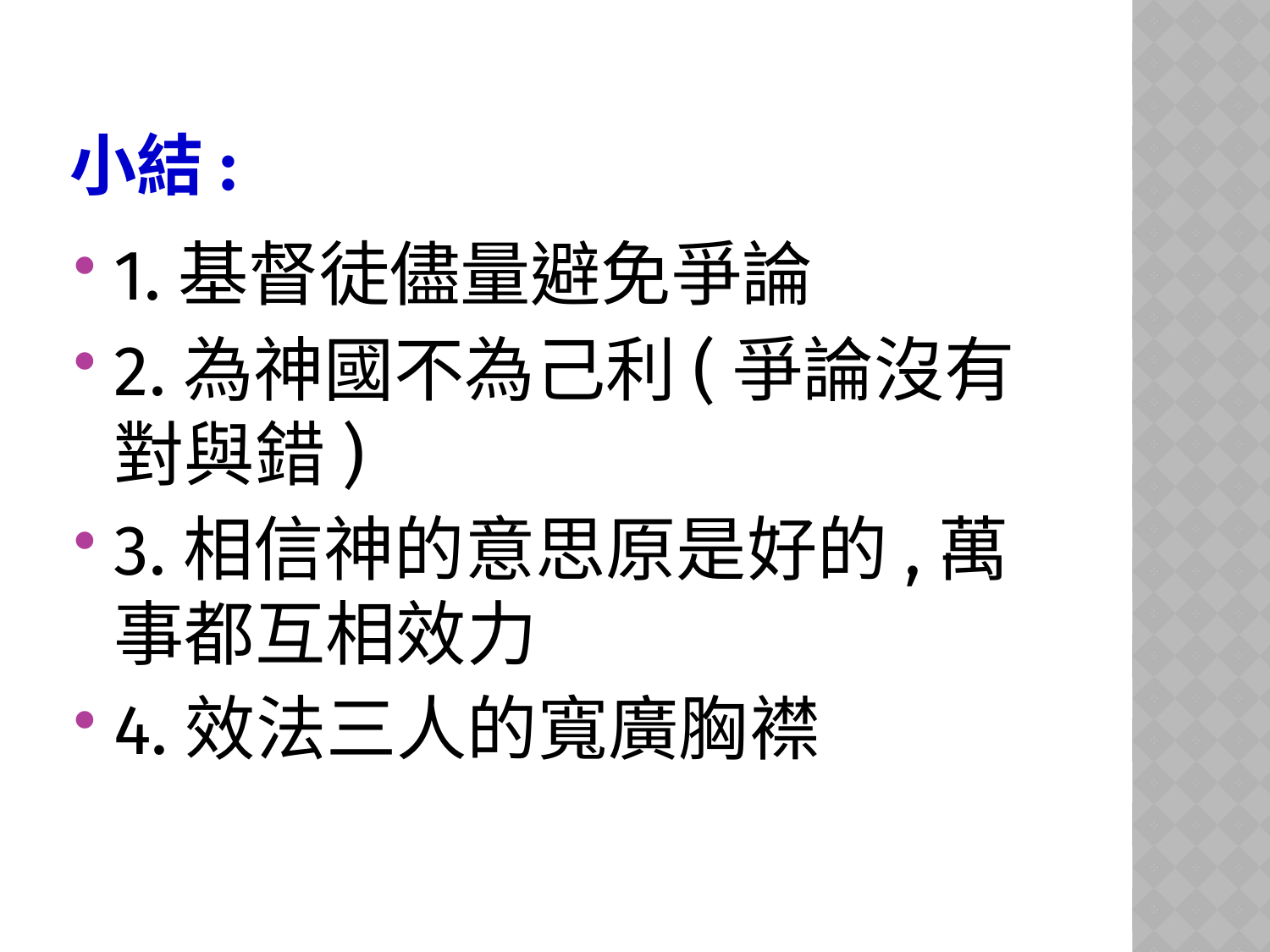

# 小結:
1.基督徒儘量避免爭論
2.為神國不為己利(爭論沒有對與錯)
3.相信神的意思原是好的,萬事都互相效力
4.效法三人的寬廣胸襟